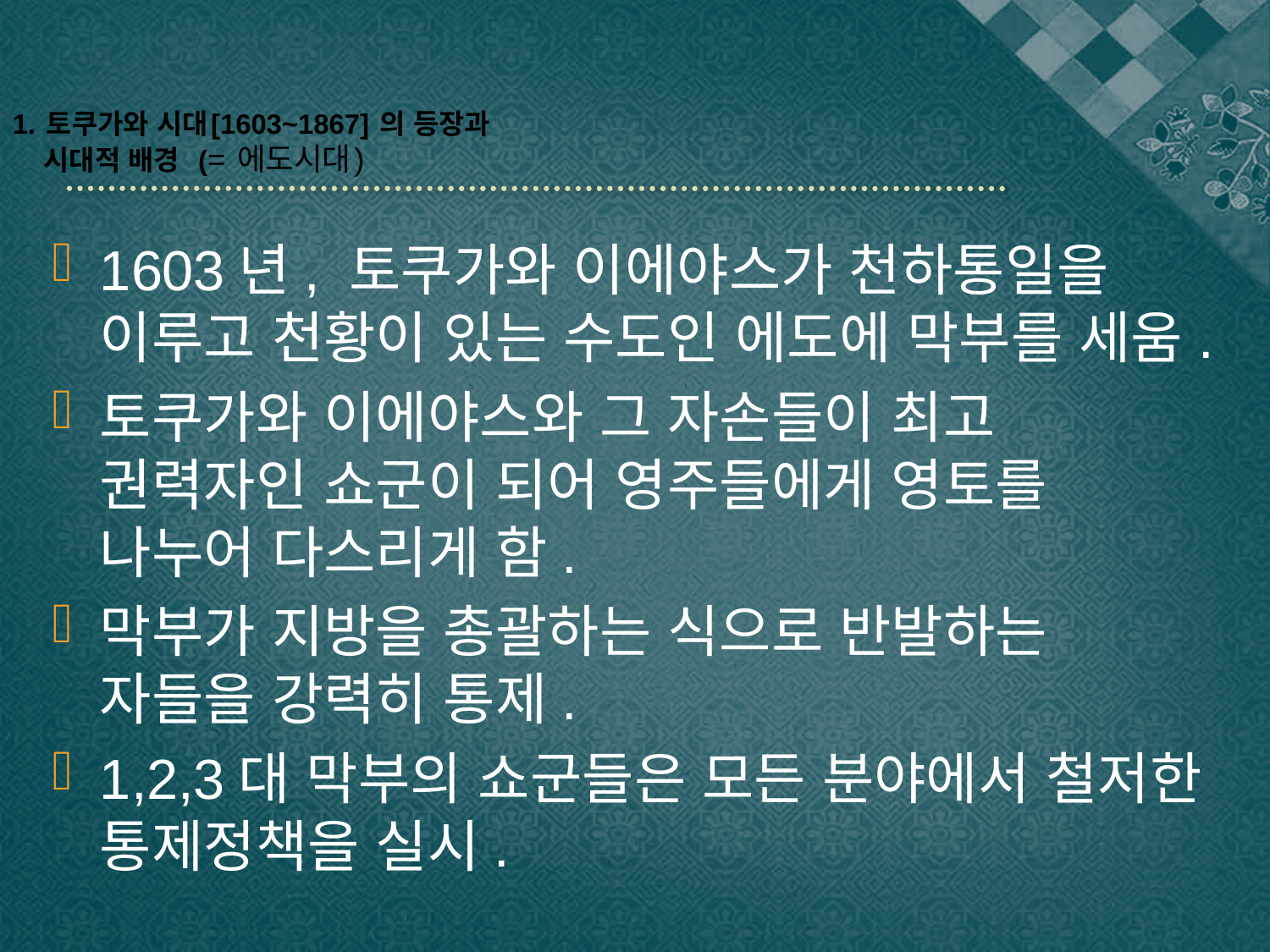

# 1. 토쿠가와 시대[1603~1867] 의 등장과 시대적 배경  (= 에도시대)
1603년, 토쿠가와 이에야스가 천하통일을 이루고 천황이 있는 수도인 에도에 막부를 세움.
토쿠가와 이에야스와 그 자손들이 최고 권력자인 쇼군이 되어 영주들에게 영토를 나누어 다스리게 함.
막부가 지방을 총괄하는 식으로 반발하는 자들을 강력히 통제.
1,2,3대 막부의 쇼군들은 모든 분야에서 철저한 통제정책을 실시.